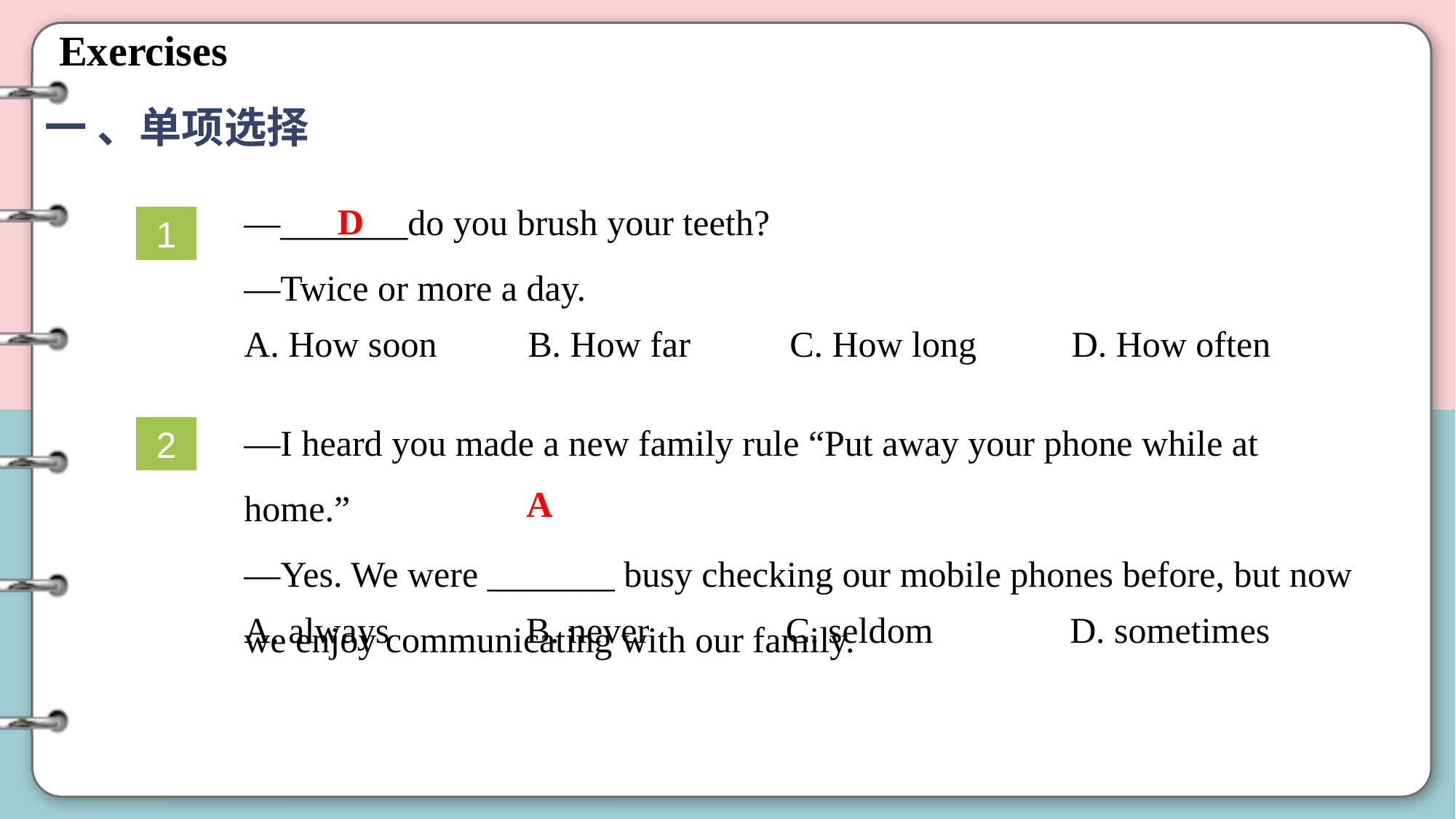

Exercises
一 、单项选择
—_______do you brush your teeth?
—Twice or more a day.
D
1
A. How soon          B. How far   	C. How long  	       D. How often
—I heard you made a new family rule “Put away your phone while at home.”
—Yes. We were _______ busy checking our mobile phones before, but now we enjoy communicating with our family.
2
A
A. always               B. never               C. seldom               D. sometimes